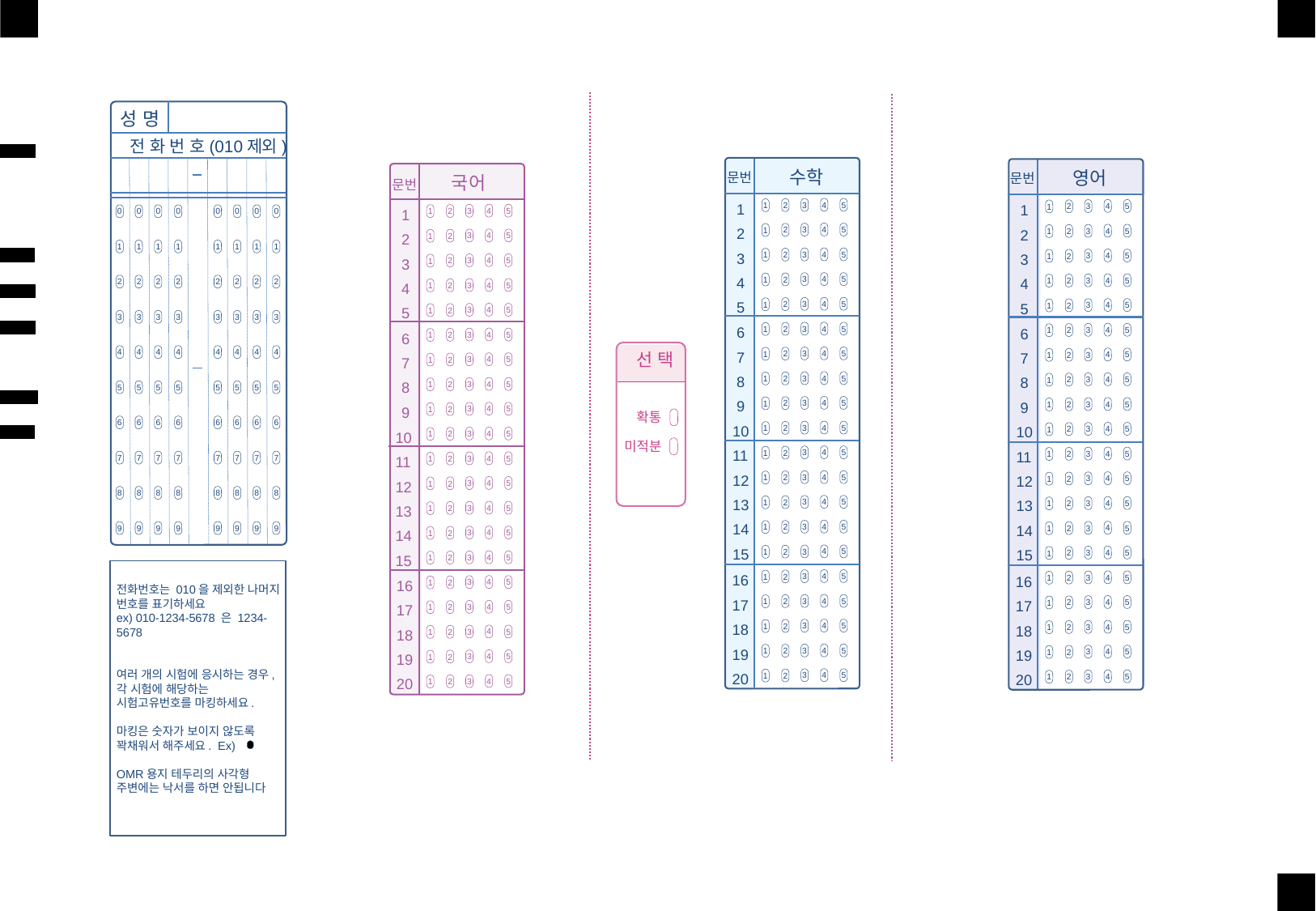

성 명

전 화 번 호(010제외)

수학
1
2
3
4
5

4
5
3
2
1
4
5
3
2
1
4
5
3
2
1
4
5
3
2
1
4
5
3
2
1
6
7
8
9

4
5
3
2
1
4
5
3
2
1
4
5
3
2
1
4
5
3
2
1
10
11
12
13
14
15
4
5
3
2
1
4
5
3
2
1
4
5
3
2
1
4
5
3
2
1
4
5
3
2
1
4
5
3
2
1
16
17
18
19
20

4
5
3
2
1
4
5
3
2
1
4
5
3
2
1
4
5
3
2
1
4
5
3
2
1

문번

영어
1
2
3
4
5

4
5
3
2
1
4
5
3
2
1
4
5
3
2
1
4
5
3
2
1
4
5
3
2
1
6
7
8
9

4
5
3
2
1
4
5
3
2
1
4
5
3
2
1
4
5
3
2
1
10
11
12
13
14
15
4
5
3
2
1
4
5
3
2
1
4
5
3
2
1
4
5
3
2
1
4
5
3
2
1
4
5
3
2
1
16
17
18
19
20

4
5
3
2
1
4
5
3
2
1
4
5
3
2
1
4
5
3
2
1
4
5
3
2
1

국어
1
2
3
4
5

4
5
3
2
1
4
5
3
2
1
4
5
3
2
1
4
5
3
2
1
4
5
3
2
1
6
7
8
9

4
5
3
2
1
4
5
3
2
1
4
5
3
2
1
4
5
3
2
1
4
5
3
2
1
4
5
3
2
1
4
5
3
2
1
4
5
3
2
1
4
5
3
2
1
4
5
3
2
1
4
5
3
2
1
4
5
3
2
1
4
5
3
2
1
4
5
3
2
1
4
5
3
2
1
문번
문번

0
1
2
3
4
5
6
7
8
9
0
1
2
3
4
5
6
7
8
9
0
1
2
3
4
5
6
7
8
9
0
1
2
3
4
5
6
7
8
9
0
1
2
3
4
5
6
7
8
9
0
1
2
3
4
5
6
7
8
9
0
1
2
3
4
5
6
7
8
9
0
1
2
3
4
5
6
7
8
9

선 택

확통

10
11
12
13
14
15

미적분

16
17
18
19
20

전화번호는 010을 제외한 나머지 번호를 표기하세요
ex) 010-1234-5678 은 1234-5678

여러 개의 시험에 응시하는 경우, 각 시험에 해당하는 시험고유번호를 마킹하세요.

마킹은 숫자가 보이지 않도록 꽉채워서 해주세요.  Ex)

OMR용지 테두리의 사각형 주변에는 낙서를 하면 안됩니다